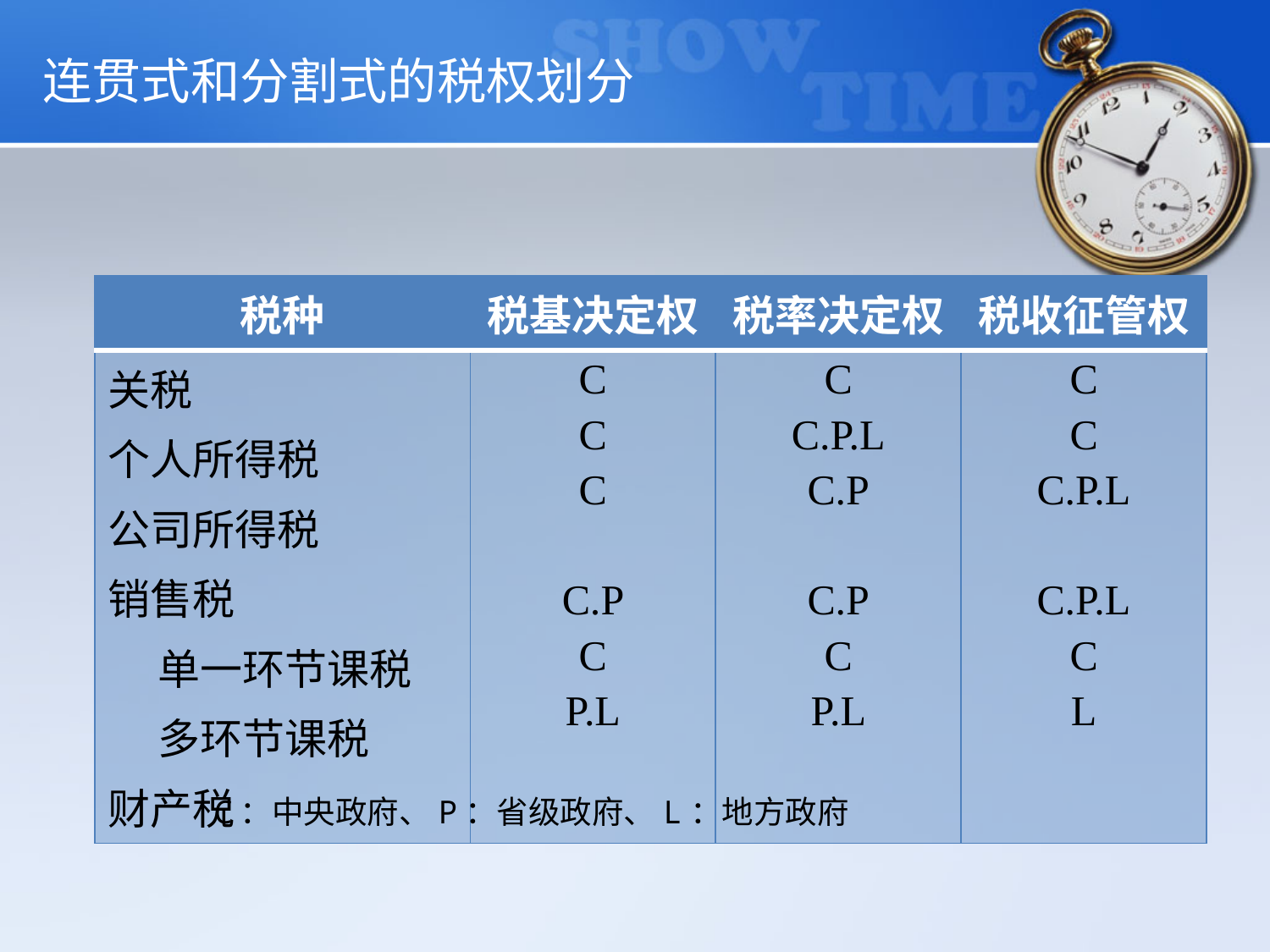

# 连贯式和分割式的税权划分
| 税种 | 税基决定权 | 税率决定权 | 税收征管权 |
| --- | --- | --- | --- |
| 关税 个人所得税 公司所得税 销售税 单一环节课税 多环节课税 财产税 | C C C C.P C P.L | C C.P.L C.P C.P C P.L | C C C.P.L C.P.L C L |
C：中央政府、P：省级政府、L：地方政府